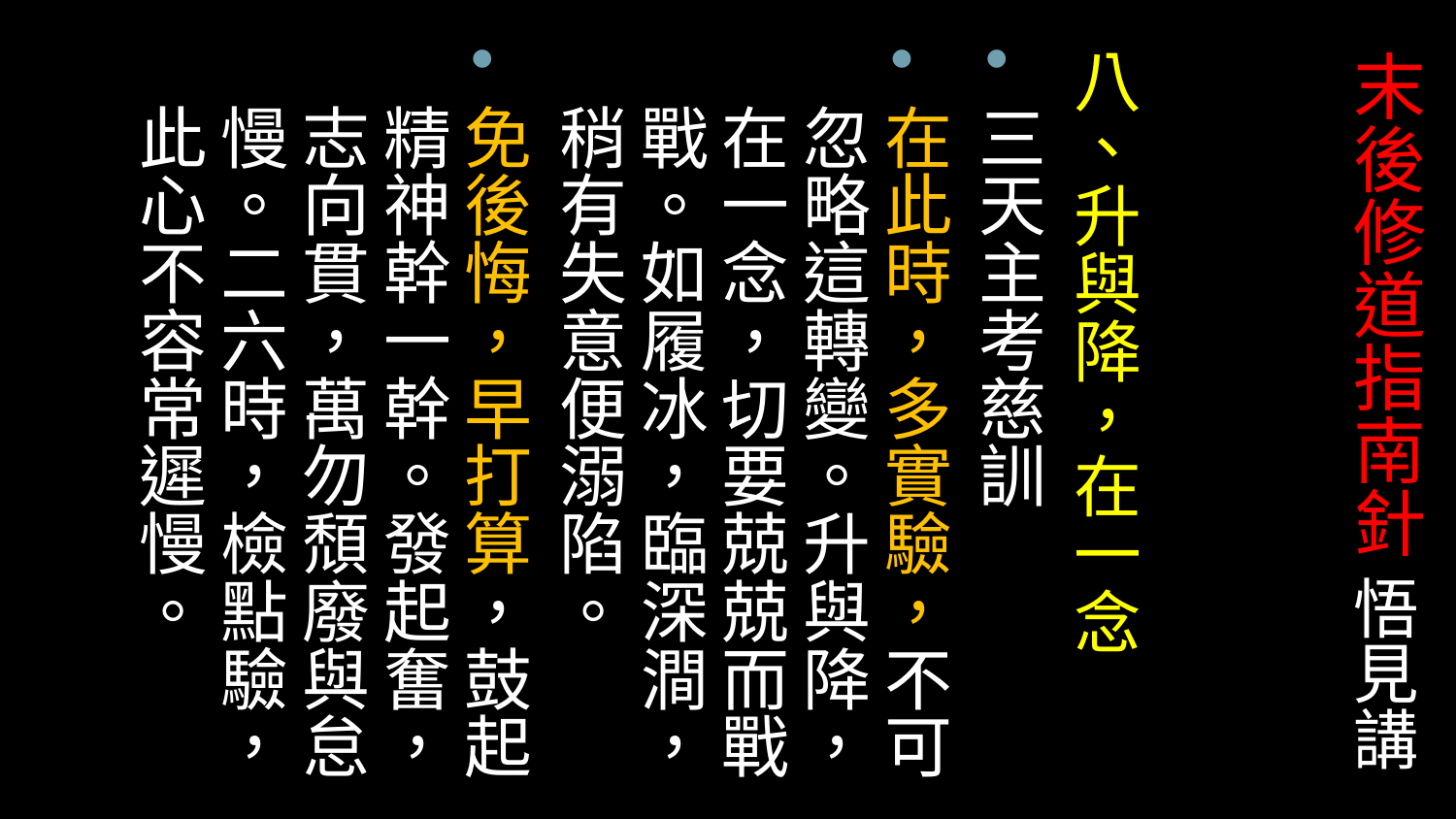

八、升與降，在一念
三天主考慈訓
在此時，多實驗，不可忽略這轉變。升與降，在一念，切要兢兢而戰戰。如履冰，臨深澗，稍有失意便溺陷。
免後悔，早打算，鼓起精神幹一幹。發起奮，志向貫，萬勿頹廢與怠慢。二六時，檢點驗，此心不容常遲慢。

# 末後修道指南針 悟見講